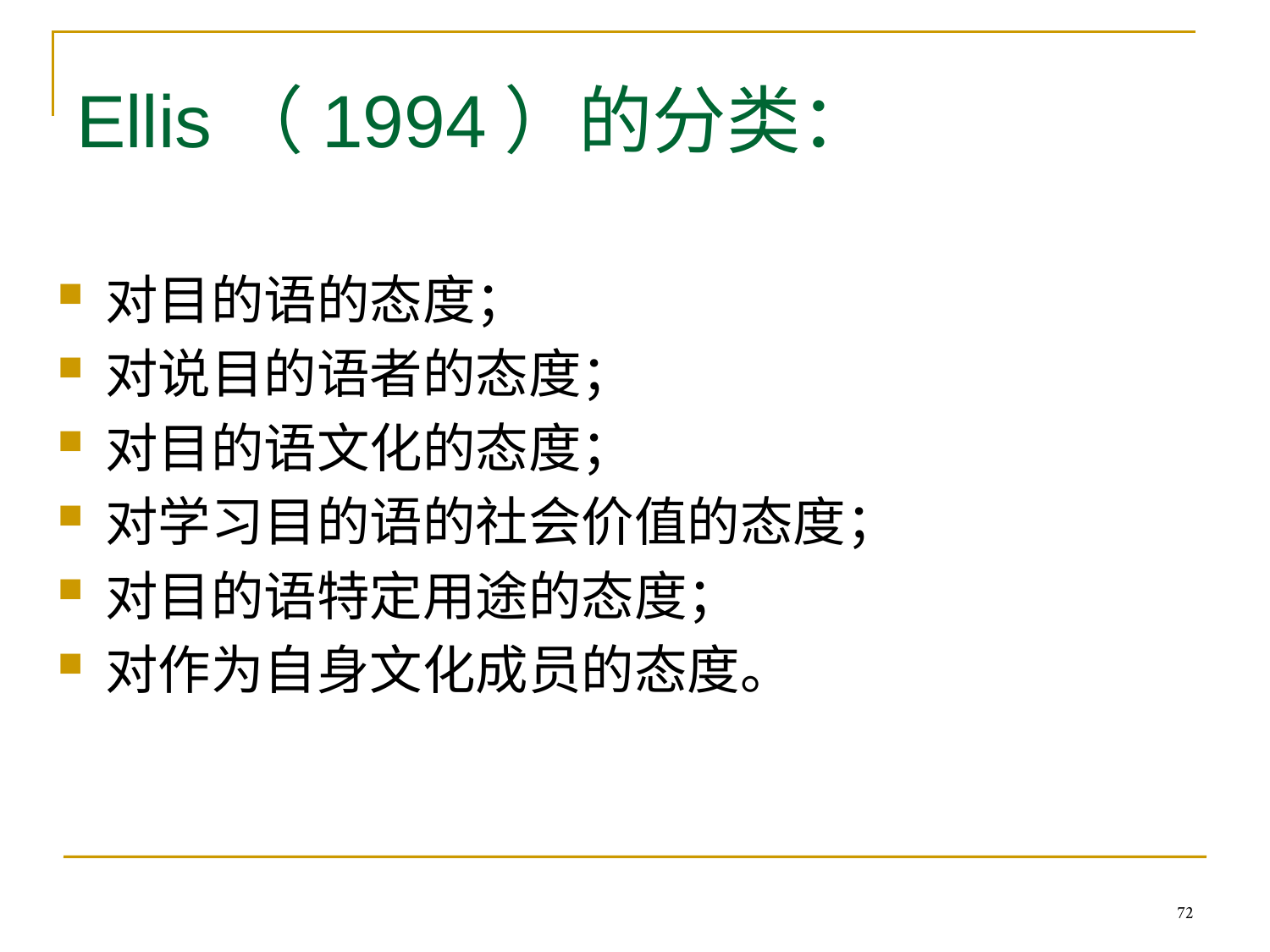

# Ellis（1994）的分类：

对目的语的态度；
对说目的语者的态度；
对目的语文化的态度；
对学习目的语的社会价值的态度；
对目的语特定用途的态度；
对作为自身文化成员的态度。

72